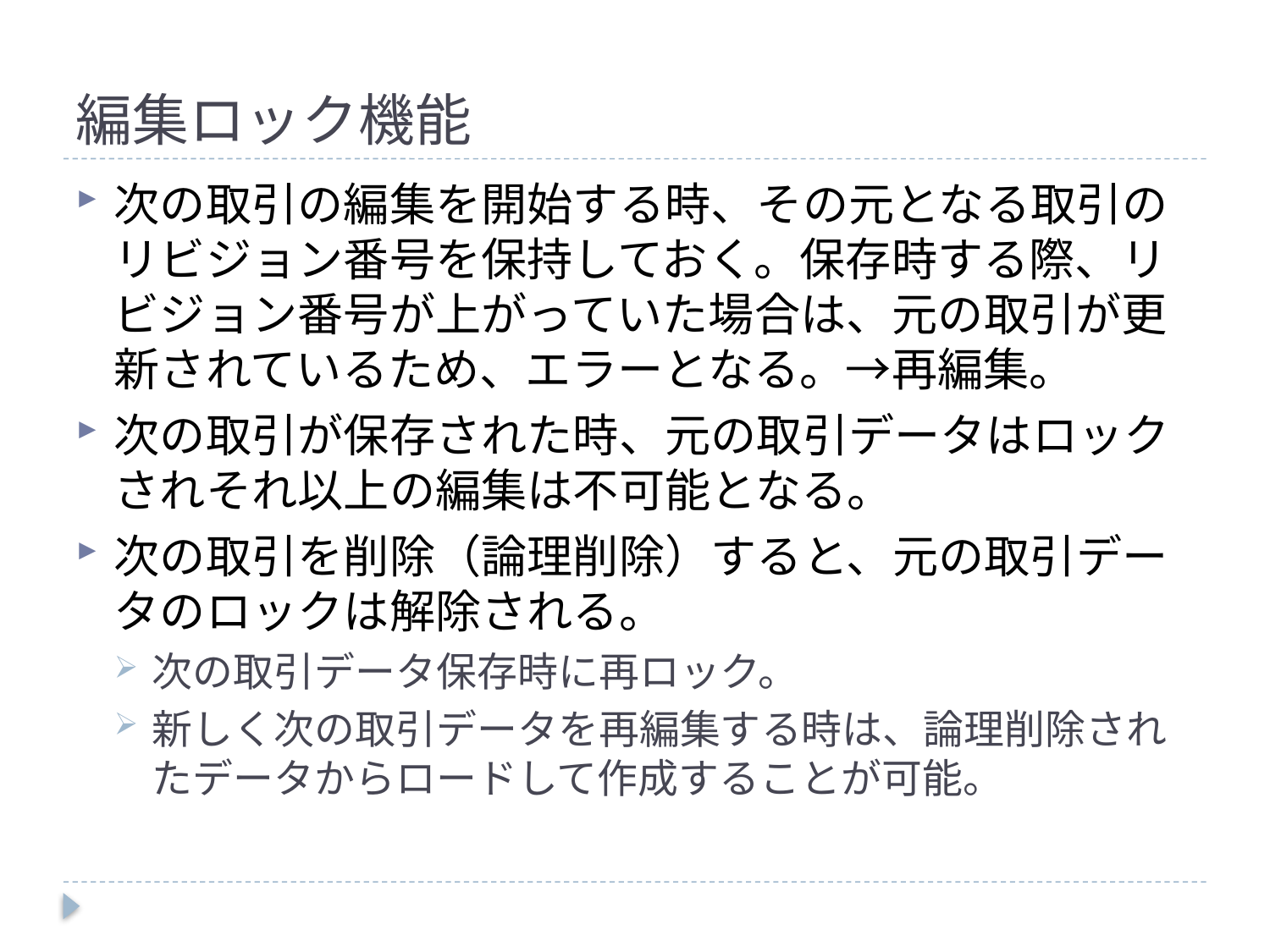

# 編集ロック機能
次の取引の編集を開始する時、その元となる取引のリビジョン番号を保持しておく。保存時する際、リビジョン番号が上がっていた場合は、元の取引が更新されているため、エラーとなる。→再編集。
次の取引が保存された時、元の取引データはロックされそれ以上の編集は不可能となる。
次の取引を削除（論理削除）すると、元の取引データのロックは解除される。
次の取引データ保存時に再ロック。
新しく次の取引データを再編集する時は、論理削除されたデータからロードして作成することが可能。